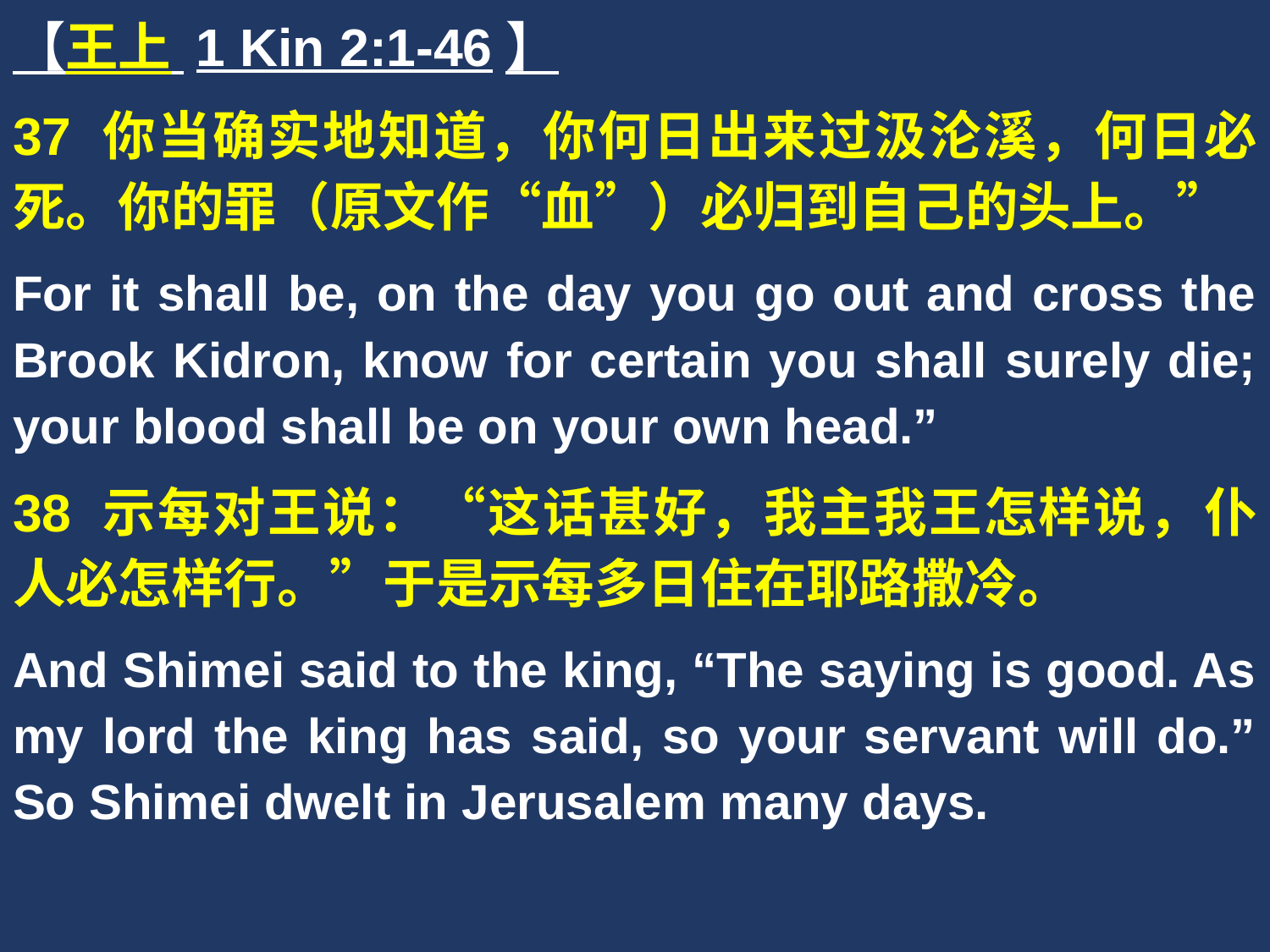

【王上 1 Kin 2:1-46】
37 你当确实地知道，你何日出来过汲沦溪，何日必死。你的罪（原文作“血”）必归到自己的头上。”
For it shall be, on the day you go out and cross the Brook Kidron, know for certain you shall surely die; your blood shall be on your own head.”
38 示每对王说：“这话甚好，我主我王怎样说，仆人必怎样行。”于是示每多日住在耶路撒冷。
And Shimei said to the king, “The saying is good. As my lord the king has said, so your servant will do.” So Shimei dwelt in Jerusalem many days.